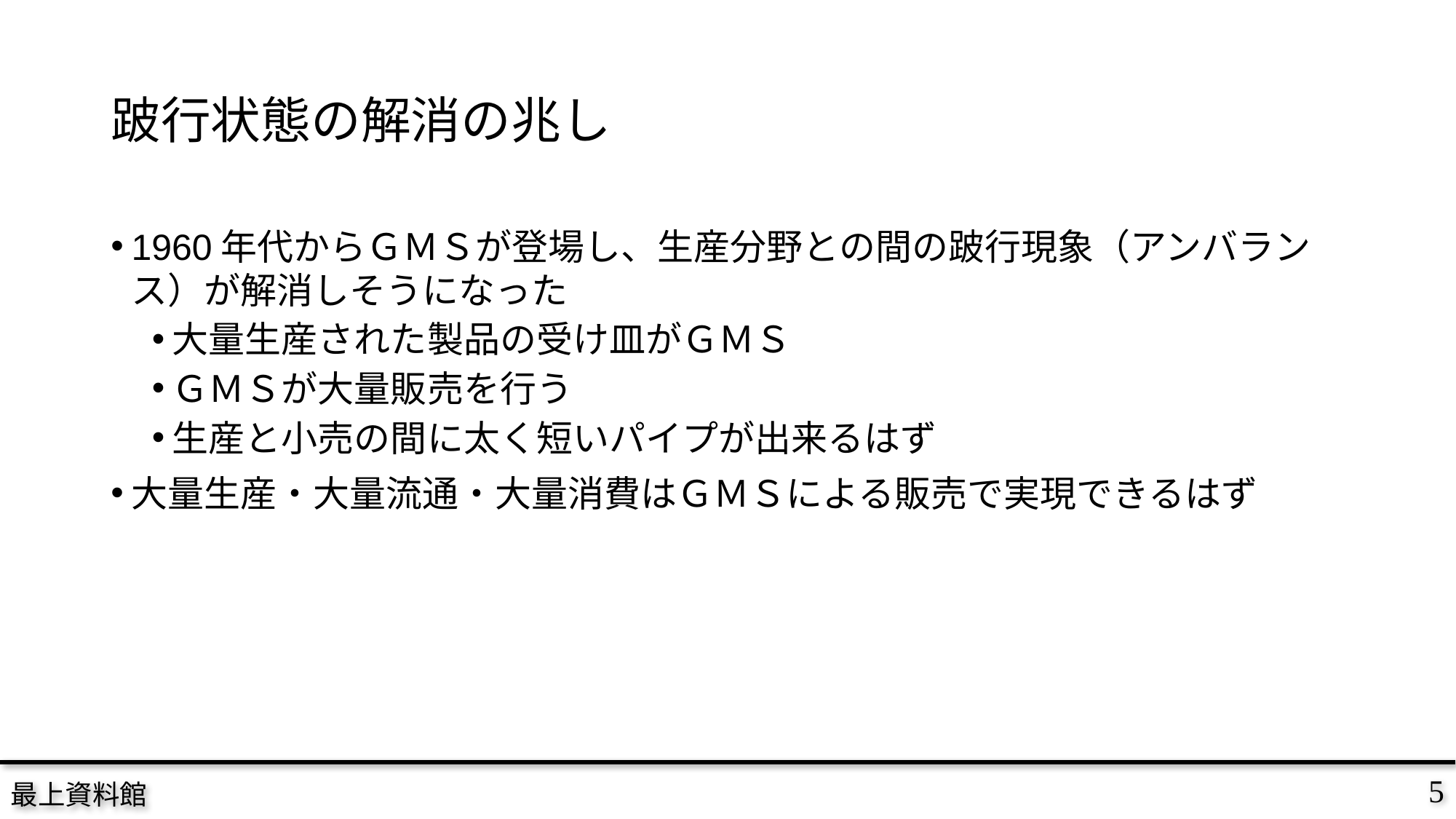

# 跛行状態の解消の兆し
1960年代からＧＭＳが登場し、生産分野との間の跛行現象（アンバランス）が解消しそうになった
大量生産された製品の受け皿がＧＭＳ
ＧＭＳが大量販売を行う
生産と小売の間に太く短いパイプが出来るはず
大量生産・大量流通・大量消費はＧＭＳによる販売で実現できるはず